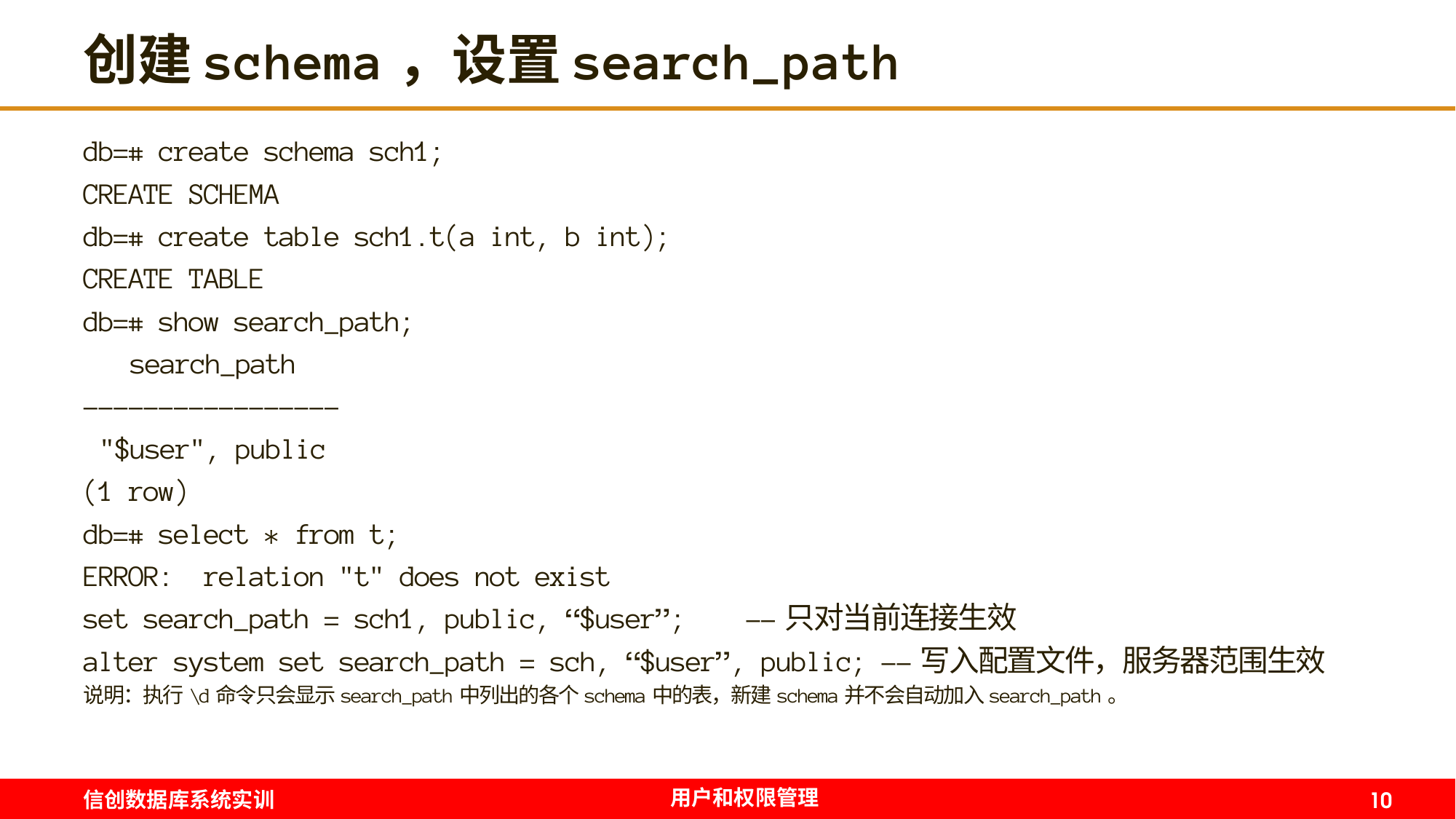

# 创建schema，设置search_path
db=# create schema sch1;
CREATE SCHEMA
db=# create table sch1.t(a int, b int);
CREATE TABLE
db=# show search_path;
   search_path
-----------------
 "$user", public
(1 row)
db=# select * from t;
ERROR:  relation "t" does not exist
set search_path = sch1, public, “$user”;    --只对当前连接生效
alter system set search_path = sch, “$user”, public; --写入配置文件，服务器范围生效
说明：执行\d命令只会显示search_path中列出的各个schema中的表，新建schema并不会自动加入search_path。